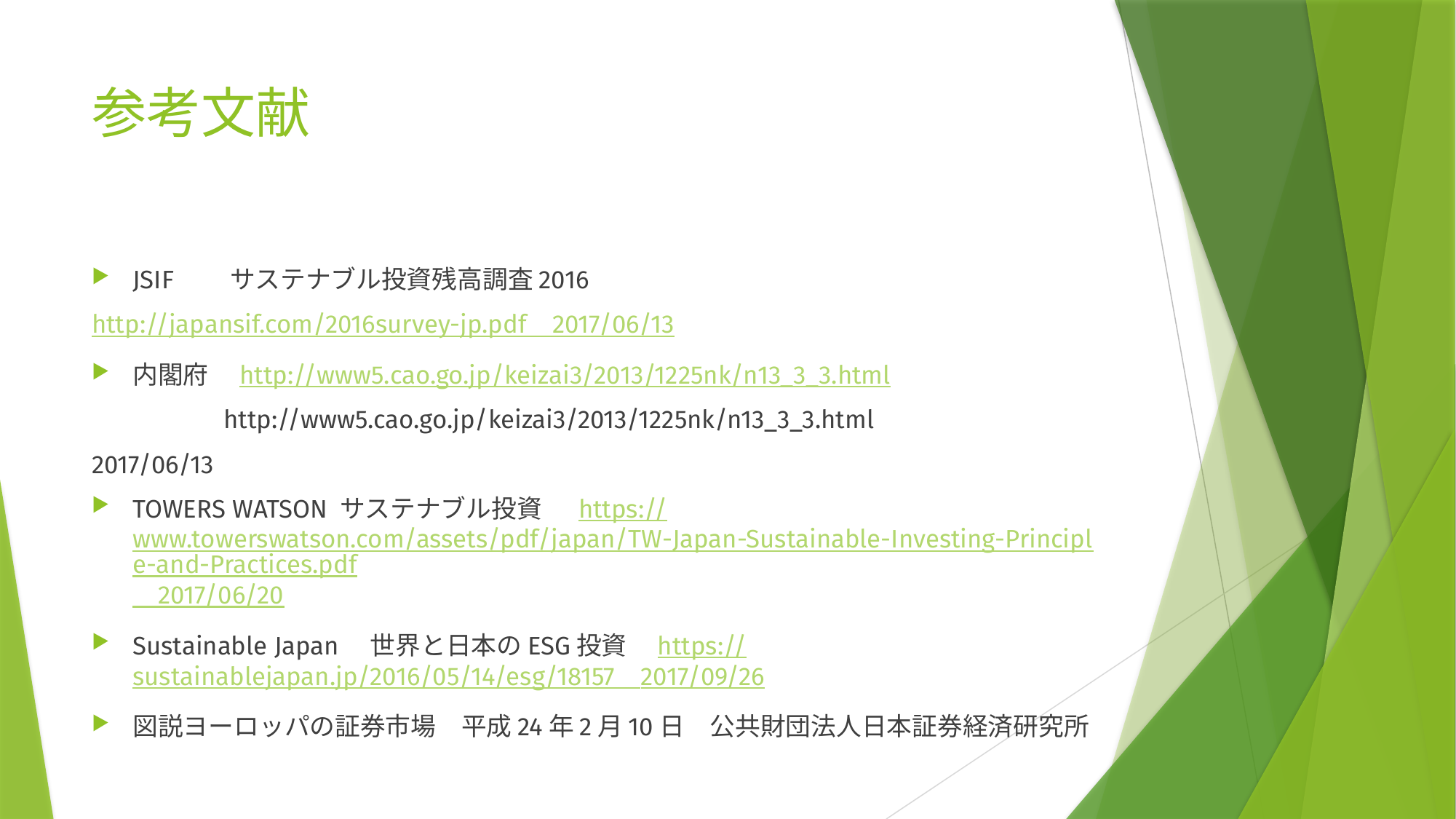

# 参考文献
JSIF　　サステナブル投資残高調査2016
http://japansif.com/2016survey-jp.pdf　2017/06/13
内閣府　http://www5.cao.go.jp/keizai3/2013/1225nk/n13_3_3.html
　　　　　http://www5.cao.go.jp/keizai3/2013/1225nk/n13_3_3.html
2017/06/13
TOWERS WATSON サステナブル投資　 https://www.towerswatson.com/assets/pdf/japan/TW-Japan-Sustainable-Investing-Principle-and-Practices.pdf　2017/06/20
Sustainable Japan　世界と日本のESG投資　https://sustainablejapan.jp/2016/05/14/esg/18157　2017/09/26
図説ヨーロッパの証券市場　平成24年2月10日　公共財団法人日本証券経済研究所